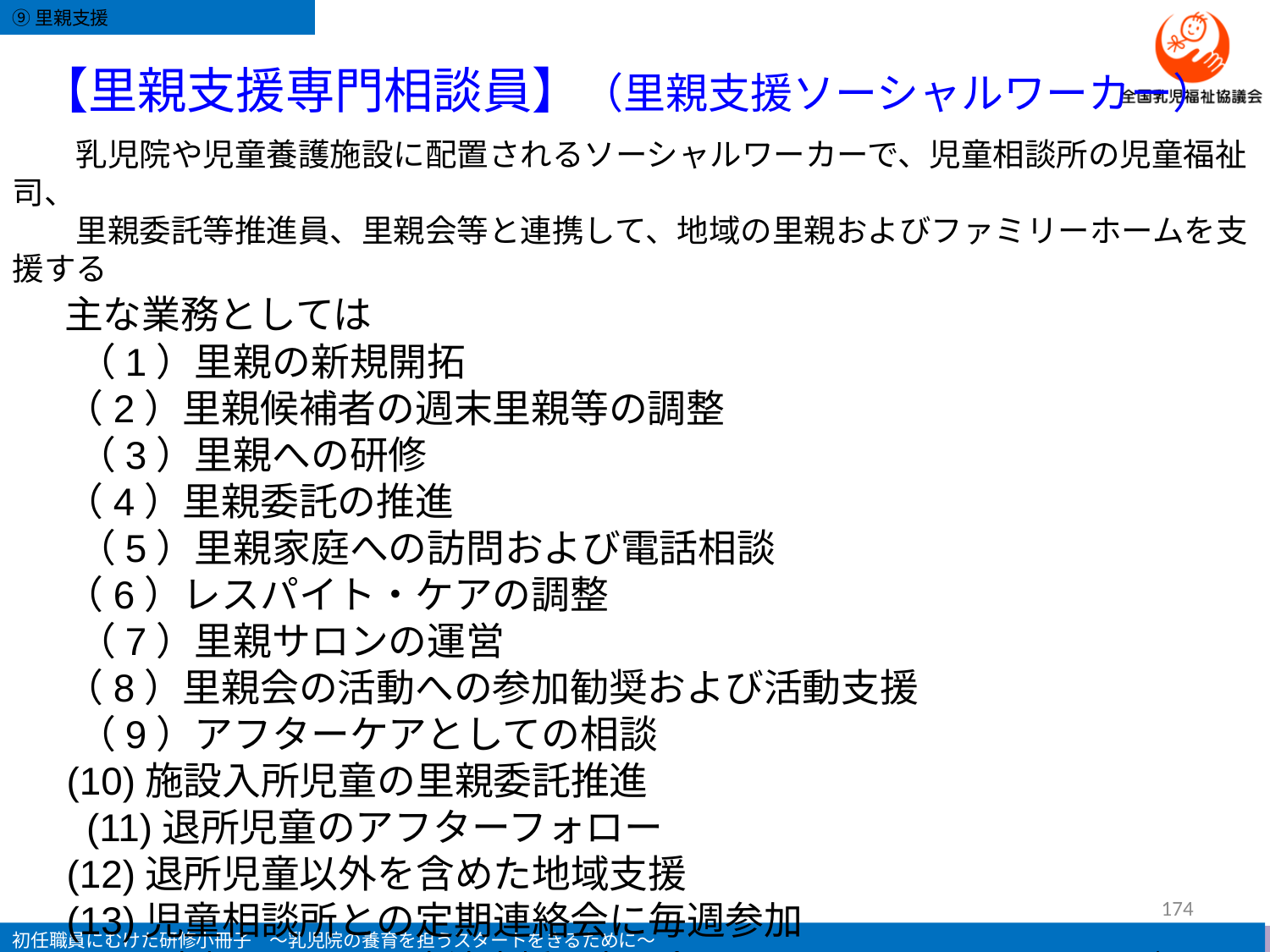

# 【里親支援専門相談員】（里親支援ソーシャルワーカー）
　　乳児院や児童養護施設に配置されるソーシャルワーカーで、児童相談所の児童福祉司、
　　里親委託等推進員、里親会等と連携して、地域の里親およびファミリーホームを支援する
　 主な業務としては
　   （1）里親の新規開拓
     （2）里親候補者の週末里親等の調整
　   （3）里親への研修
     （4）里親委託の推進
　   （5）里親家庭への訪問および電話相談
     （6）レスパイト・ケアの調整
　   （7）里親サロンの運営
     （8）里親会の活動への参加勧奨および活動支援
　   （9）アフターケアとしての相談
     (10)施設入所児童の里親委託推進
　   (11)退所児童のアフターフォロー
     (12)退所児童以外を含めた地域支援
     (13)児童相談所との定期連絡会に毎週参加
　   (14)実親と子どもの交流支援・立ち会い 　　　　　　　　　などがある。

174